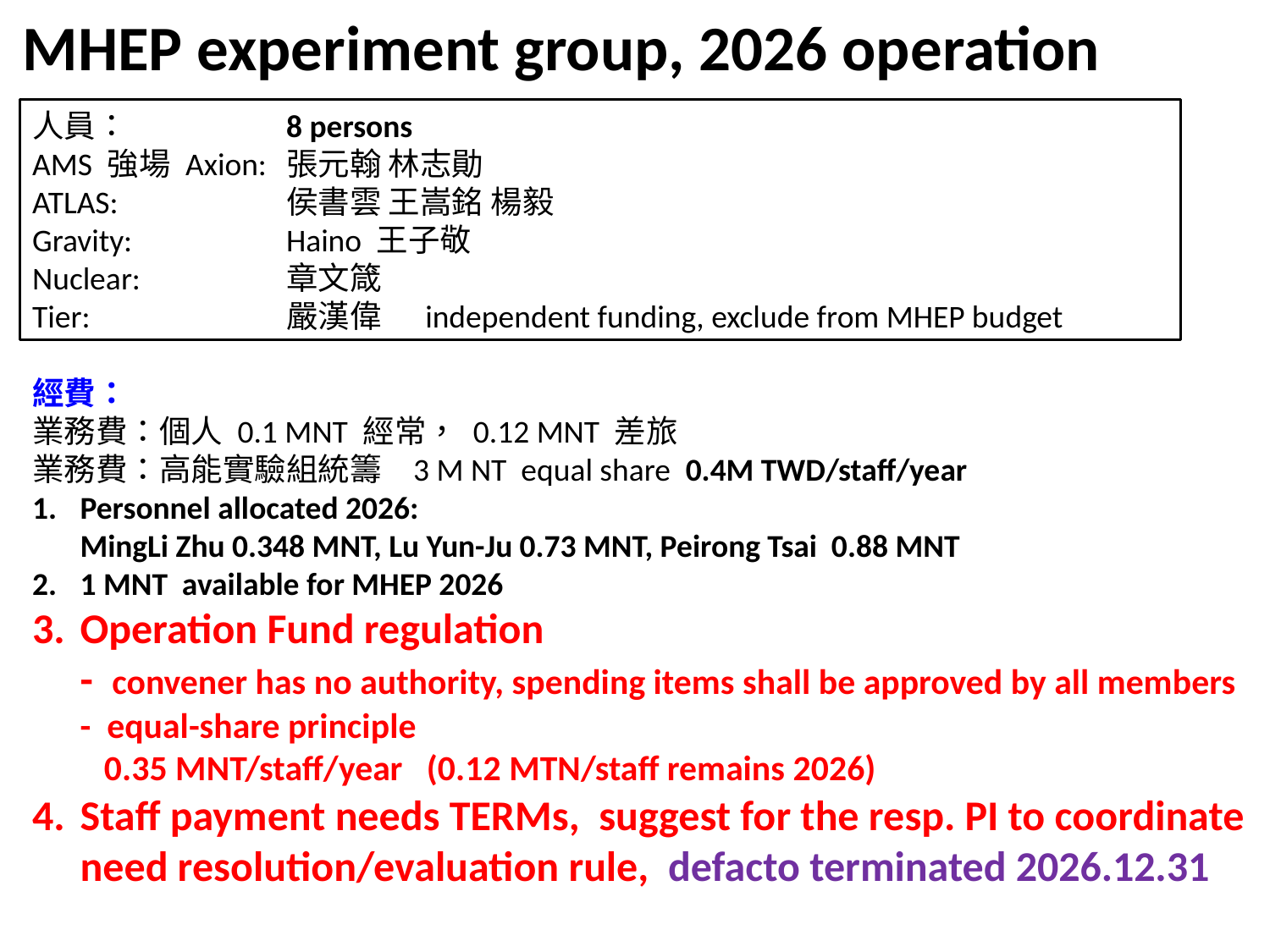

# MHEP experiment group, 2026 operation
人員：   		8 persons
AMS 強場 Axion:	張元翰 林志勛
ATLAS:		侯書雲 王嵩銘 楊毅
Gravity:		Haino 王子敬
Nuclear:		章文箴
Tier:		嚴漢偉     independent funding, exclude from MHEP budget
經費：
業務費：個人 0.1 MNT 經常， 0.12 MNT 差旅
業務費：高能實驗組統籌  	3 M NT  equal share  0.4M TWD/staff/year
Personnel allocated 2026:
	MingLi Zhu 0.348 MNT, Lu Yun-Ju 0.73 MNT, Peirong Tsai  0.88 MNT
1 MNT  available for MHEP 2026
Operation Fund regulation
	-  convener has no authority, spending items shall be approved by all members
	-  equal-share principle
	   0.35 MNT/staff/year   (0.12 MTN/staff remains 2026)
4. 	Staff payment needs TERMs,  suggest for the resp. PI to coordinate
	need resolution/evaluation rule,  defacto terminated 2026.12.31